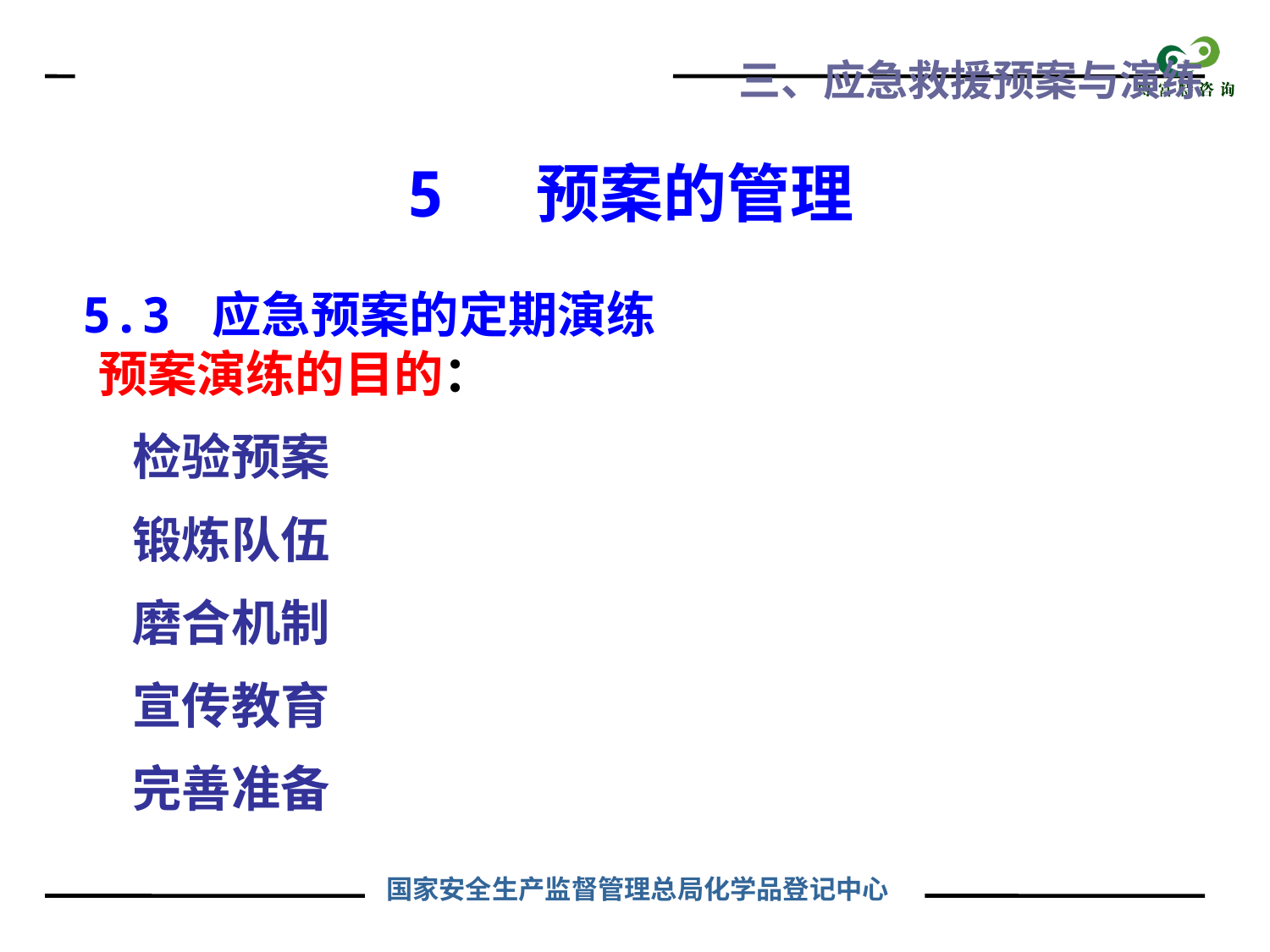

三、应急救援预案与演练
5  预案的管理
5.3 应急预案的定期演练

预案演练的目的：
  检验预案
  锻炼队伍
  磨合机制
  宣传教育
  完善准备

国家安全生产监督管理总局化学品登记中心